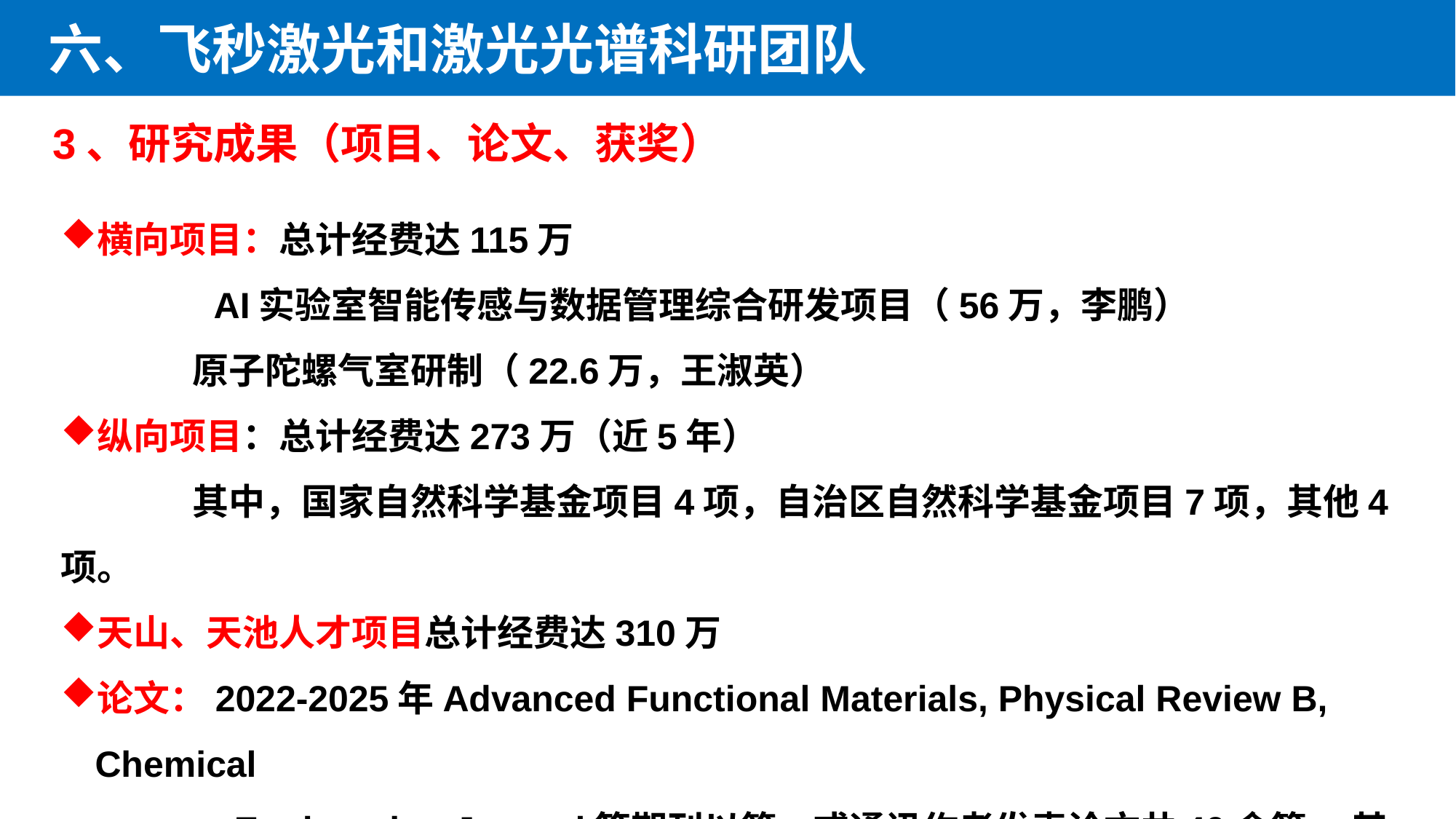

六、飞秒激光和激光光谱科研团队
3、研究成果（项目、论文、获奖）
横向项目：总计经费达115万
               AI实验室智能传感与数据管理综合研发项目（56万，李鹏）
               原子陀螺气室研制（22.6万，王淑英）
纵向项目：总计经费达273万（近5年）
               其中，国家自然科学基金项目4项，自治区自然科学基金项目7项，其他4项。
天山、天池人才项目总计经费达310万
论文：2022-2025年Advanced Functional Materials, Physical Review B, Chemical
                 Engineering Journal等期刊以第一或通讯作者发表论文共40余篇。 其中，
                 二区及 论文25篇，中科院一区论文10余篇。

22